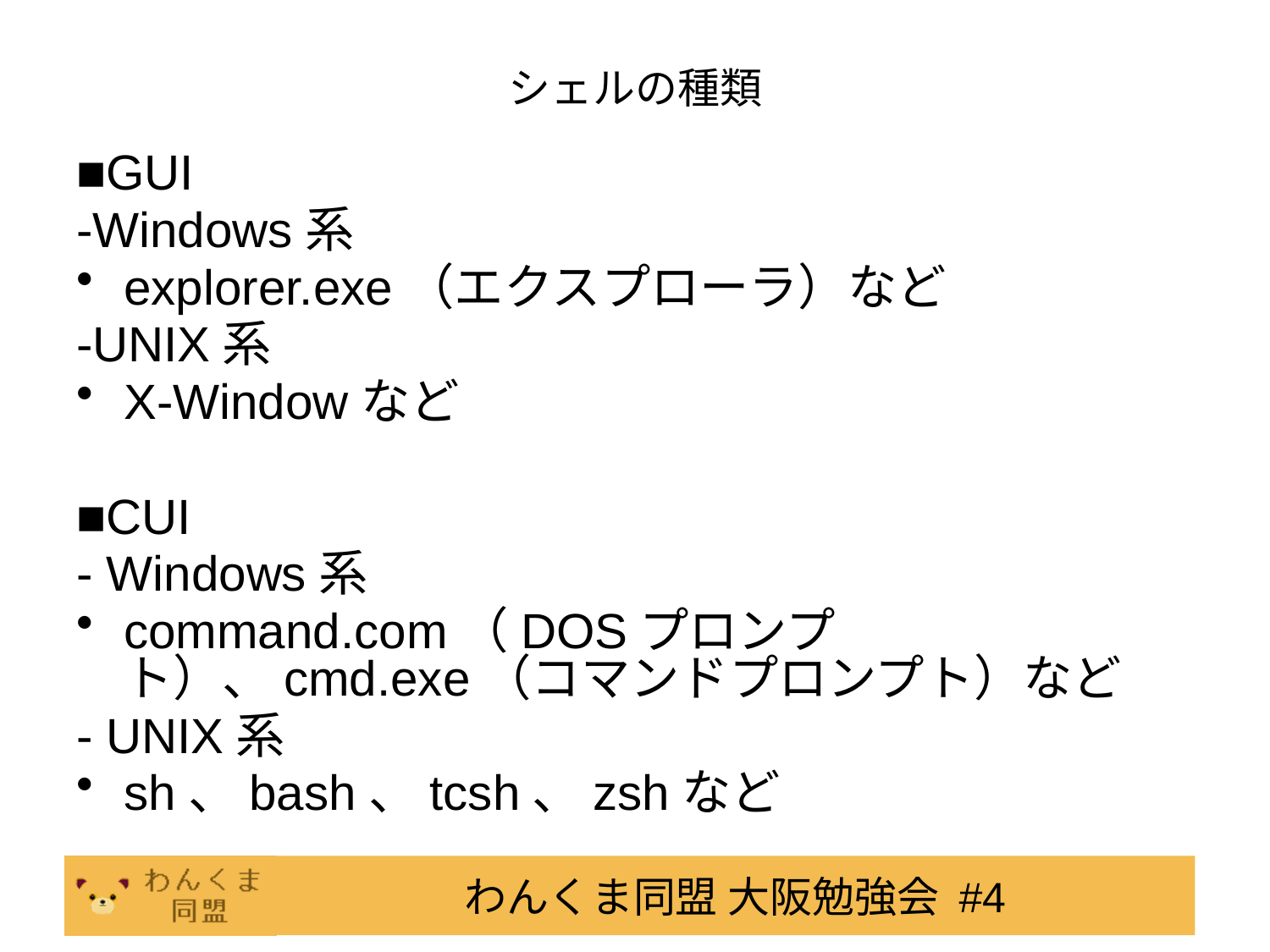

# シェルの種類
■GUI
-Windows系
explorer.exe（エクスプローラ）など
-UNIX系
X-Windowなど

■CUI
- Windows系
command.com（DOSプロンプト）、cmd.exe（コマンドプロンプト）など
- UNIX系
sh、bash、tcsh、zshなど